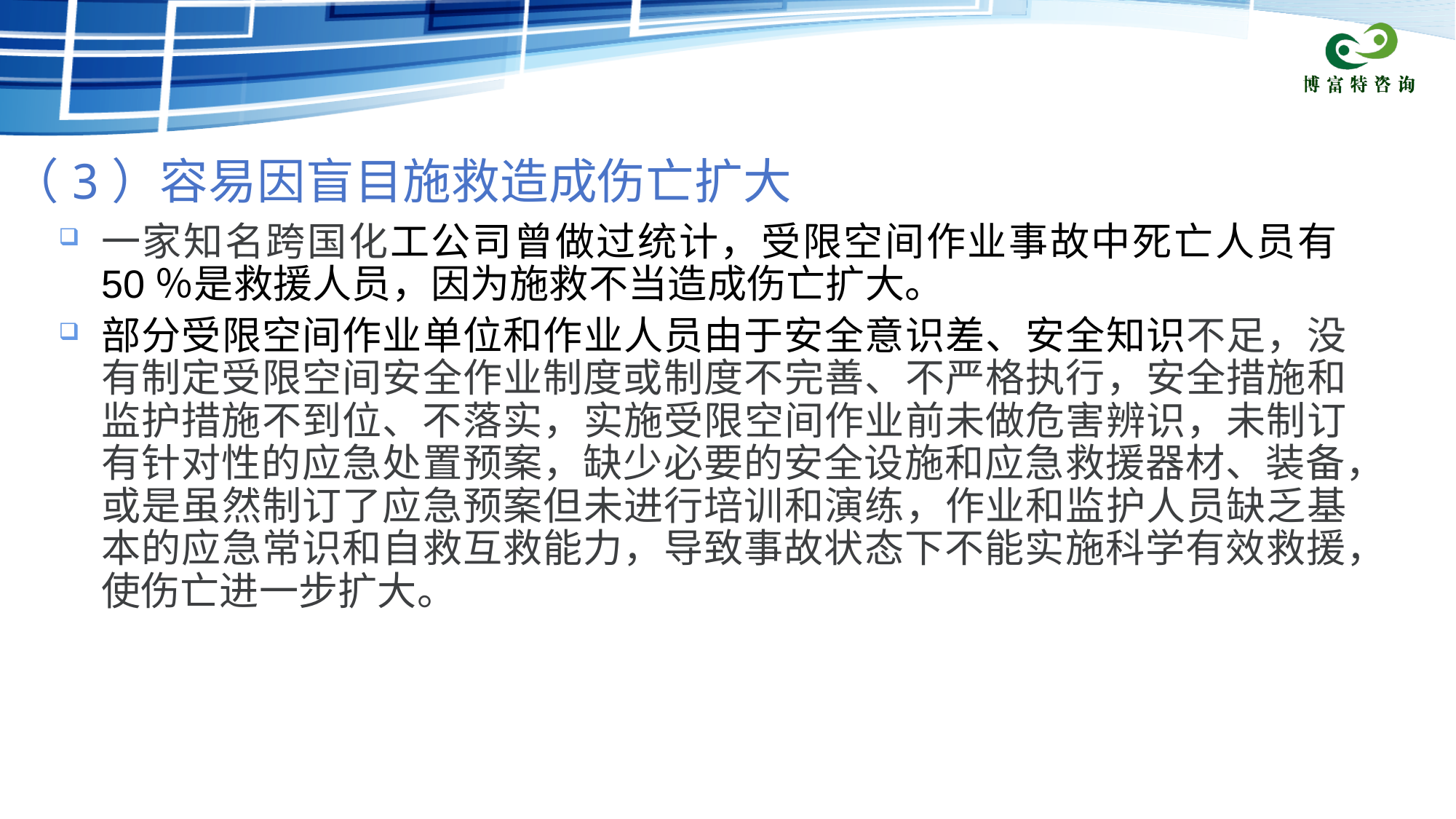

（3）容易因盲目施救造成伤亡扩大
一家知名跨国化工公司曾做过统计，受限空间作业事故中死亡人员有50％是救援人员，因为施救不当造成伤亡扩大。
部分受限空间作业单位和作业人员由于安全意识差、安全知识不足，没有制定受限空间安全作业制度或制度不完善、不严格执行，安全措施和监护措施不到位、不落实，实施受限空间作业前未做危害辨识，未制订有针对性的应急处置预案，缺少必要的安全设施和应急救援器材、装备，或是虽然制订了应急预案但未进行培训和演练，作业和监护人员缺乏基本的应急常识和自救互救能力，导致事故状态下不能实施科学有效救援，使伤亡进一步扩大。